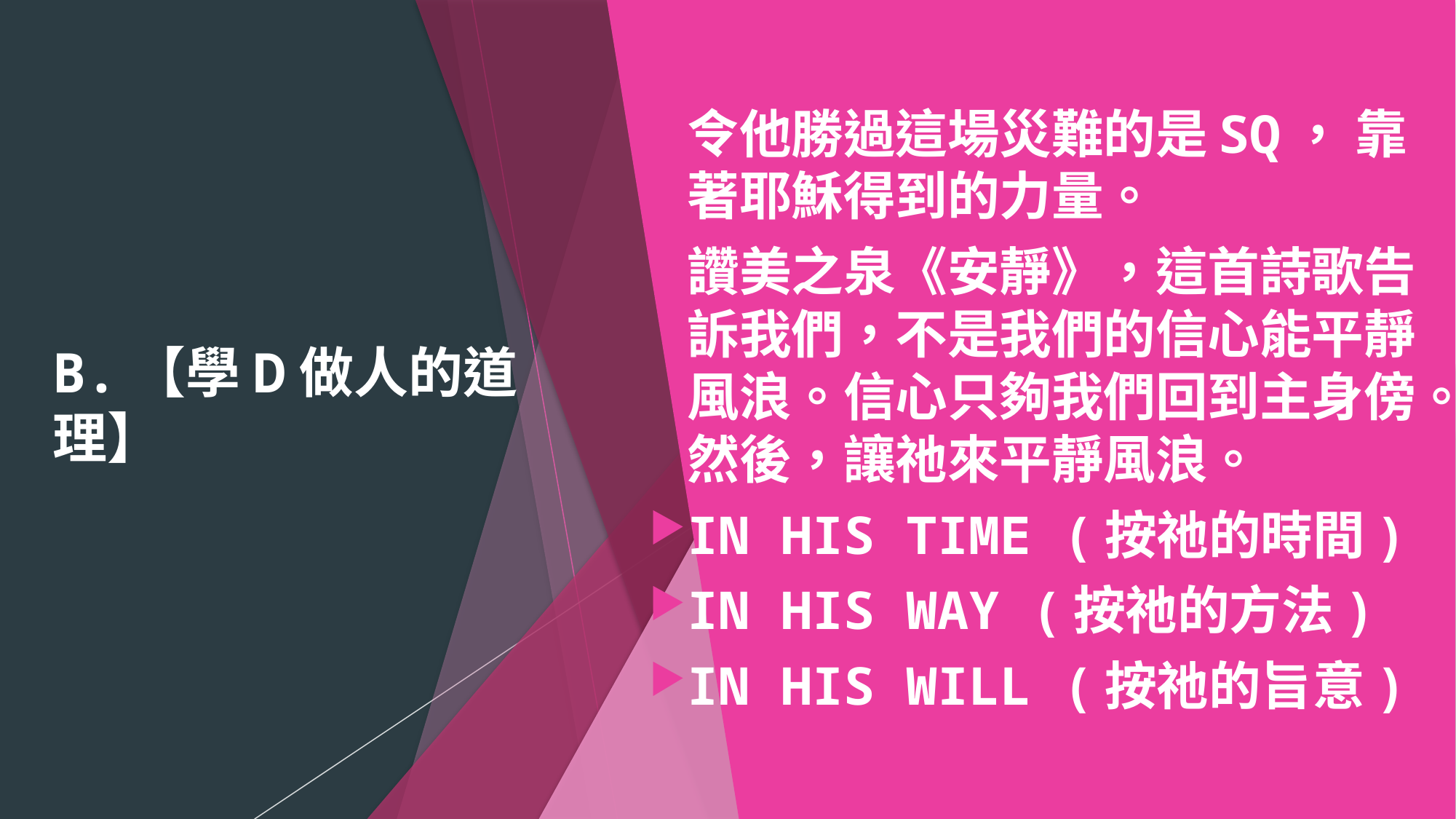

# B.【學D做人的道理】
令他勝過這場災難的是SQ， 靠著耶穌得到的力量。
讚美之泉《安靜》，這首詩歌告訴我們，不是我們的信心能平靜風浪。信心只夠我們回到主身傍。然後，讓祂來平靜風浪。
IN HIS TIME (按祂的時間)
IN HIS WAY (按祂的方法)
IN HIS WILL (按祂的旨意)